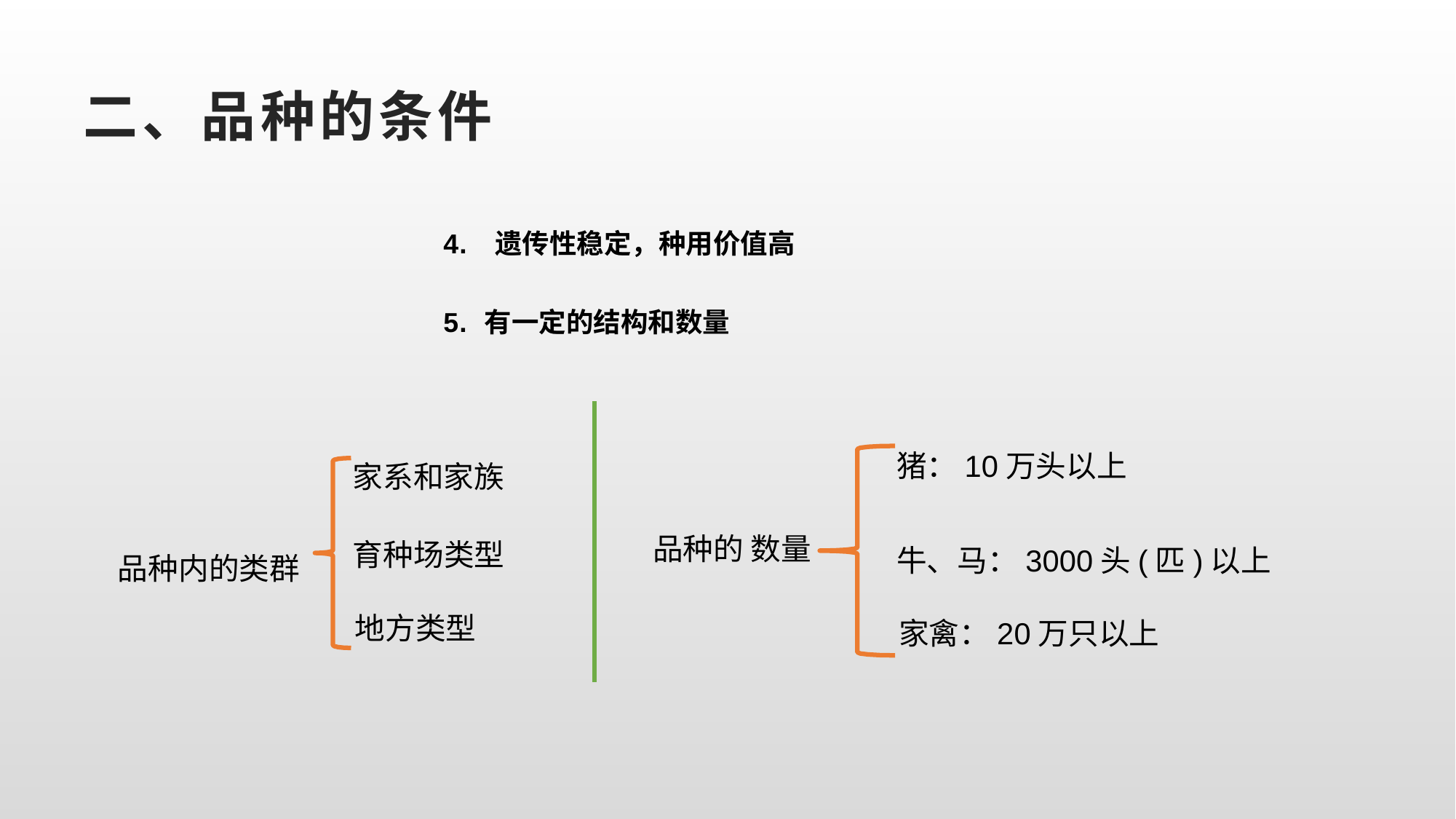

# 二、品种的条件

遗传性稳定，种用价值高

有一定的结构和数量

猪：10万头以上
家系和家族

品种的 数量
育种场类型

地方类型
牛、马：3000头(匹)以上

家禽：20万只以上
品种内的类群